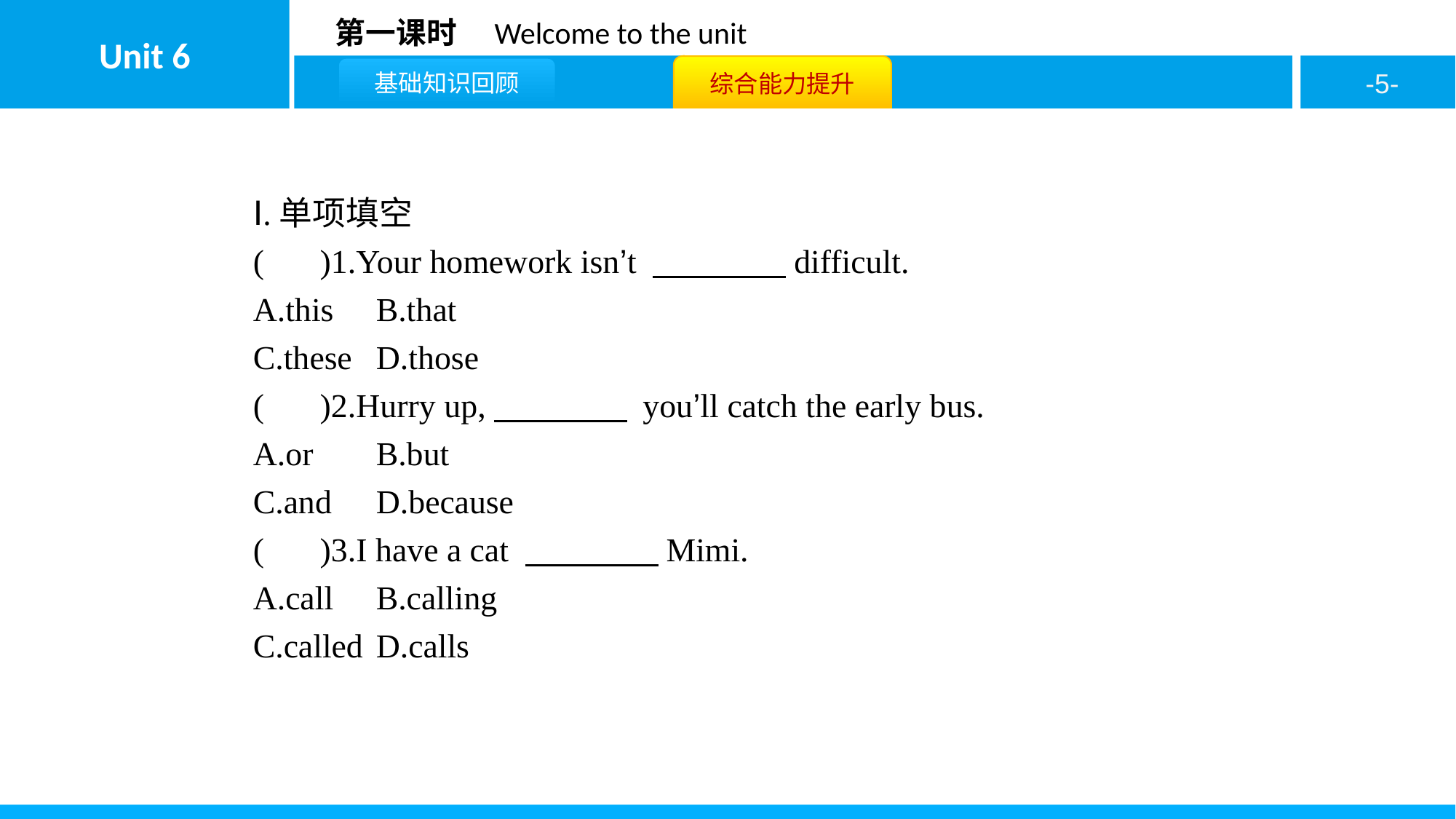

Ⅰ.单项填空
(  B  )1.Your homework isn’t 　　　　difficult.
A.this	B.that
C.these	D.those
(  C  )2.Hurry up,　　　　 you’ll catch the early bus.
A.or	B.but
C.and	D.because
(  C  )3.I have a cat 　　　　Mimi.
A.call	B.calling
C.called	D.calls